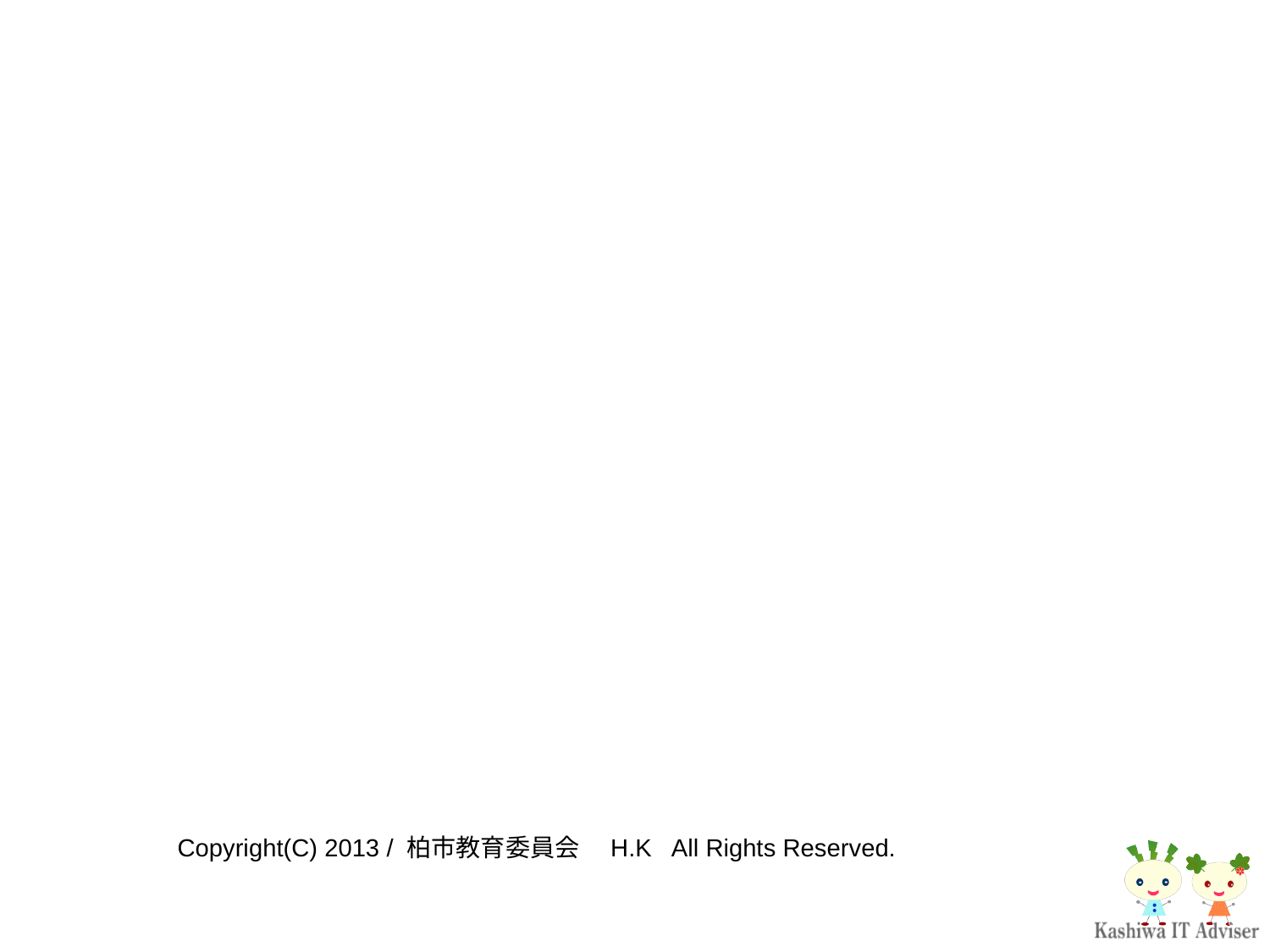

Copyright(C) 2013 / 柏市教育委員会　H.K   All Rights Reserved.